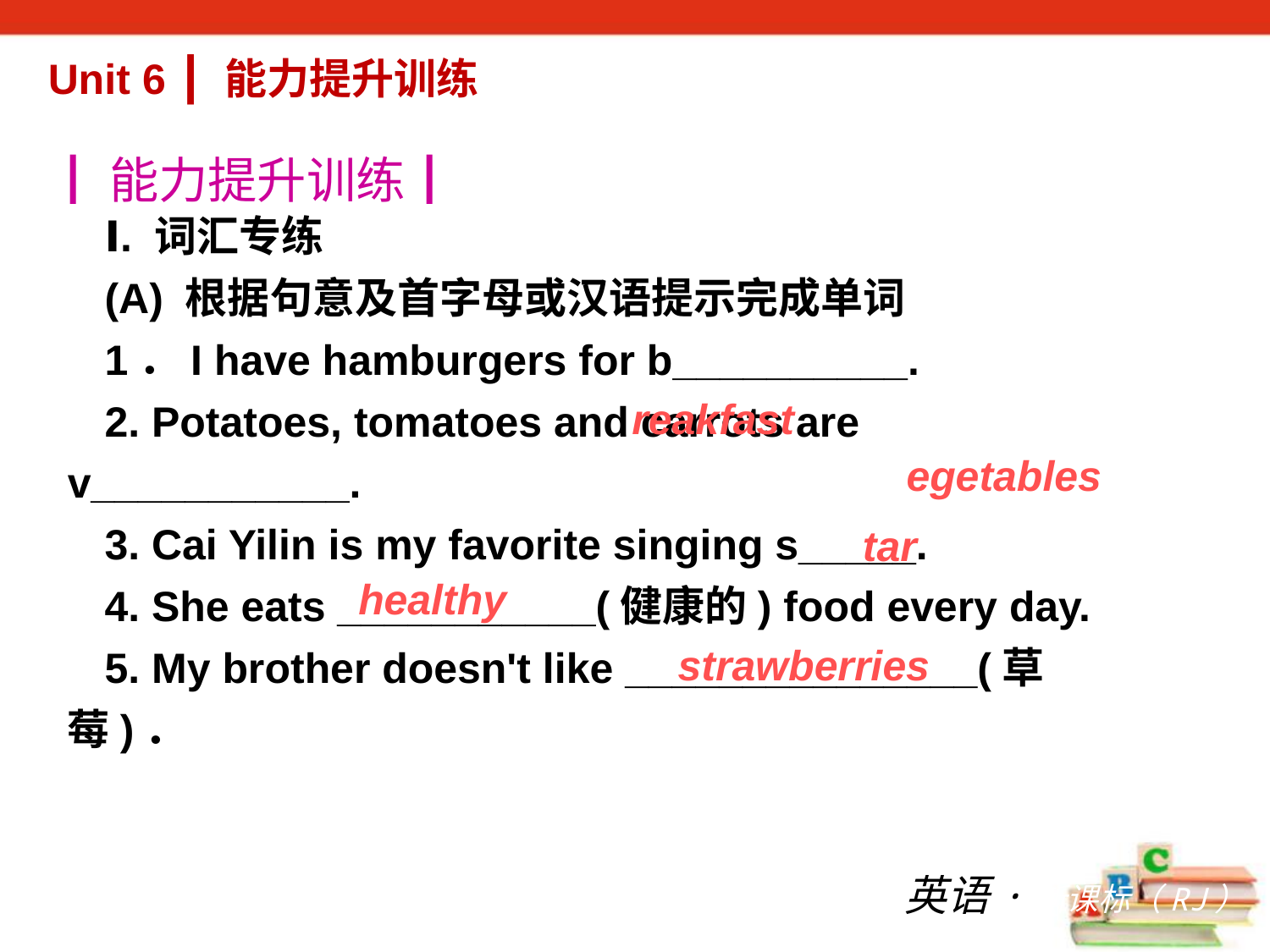

Unit 6 ┃ 能力提升训练
┃能力提升训练┃
Ⅰ. 词汇专练
(A) 根据句意及首字母或汉语提示完成单词
1．I have hamburgers for b__________.
2. Potatoes, tomatoes and carrots are v___________.
3. Cai Yilin is my favorite singing s_____.
4. She eats ___________(健康的) food every day.
5. My brother doesn't like _______________(草莓)．
reakfast
egetables
tar
healthy
strawberries
英语·新课标（RJ）